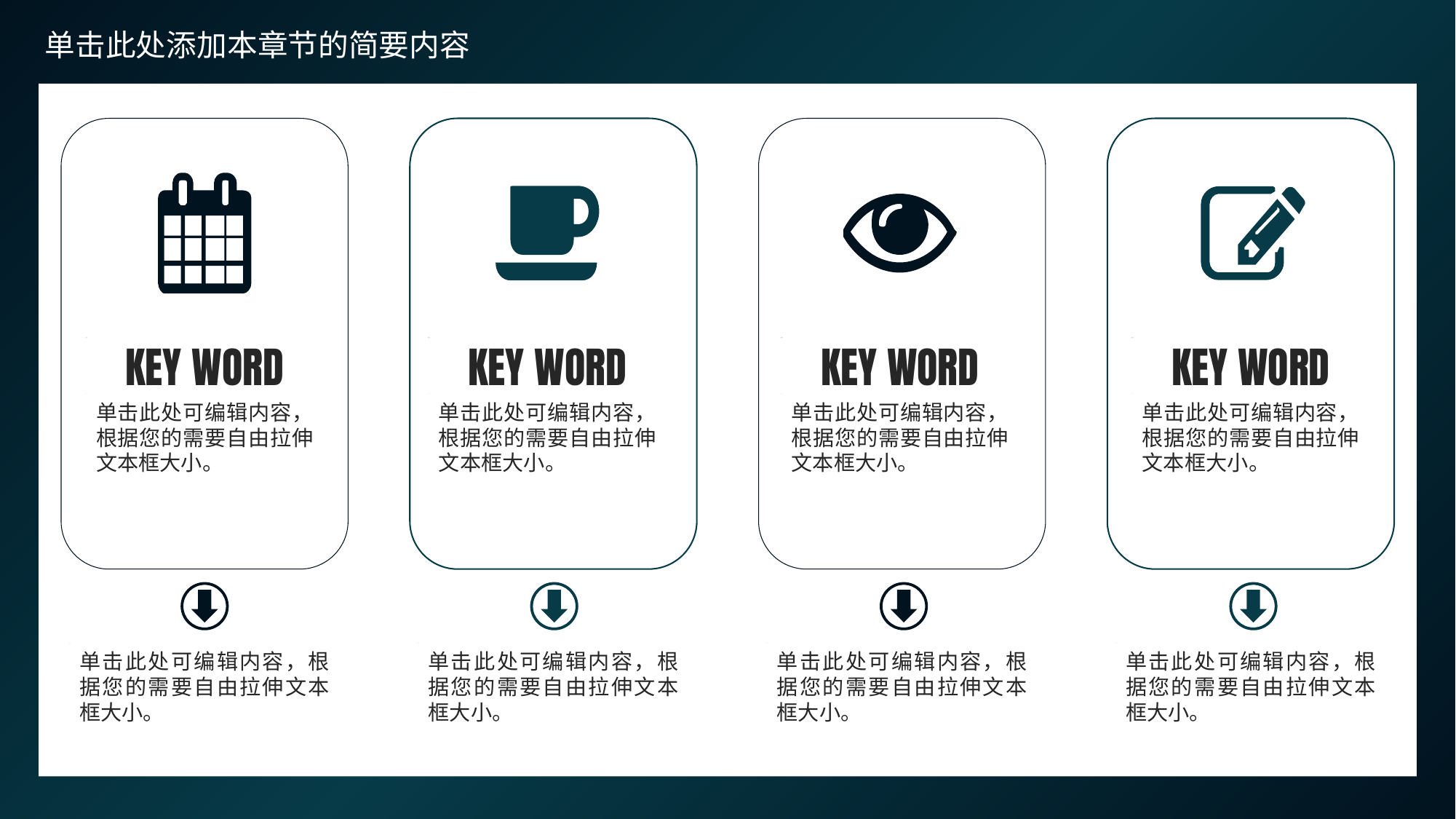

单击此处添加本章节的简要内容

KEY WORD
KEY WORD
KEY WORD
KEY WORD
单击此处可编辑内容，根据您的需要自由拉伸文本框大小。
单击此处可编辑内容，根据您的需要自由拉伸文本框大小。
单击此处可编辑内容，根据您的需要自由拉伸文本框大小。
单击此处可编辑内容，根据您的需要自由拉伸文本框大小。

单击此处可编辑内容，根据您的需要自由拉伸文本框大小。
单击此处可编辑内容，根据您的需要自由拉伸文本框大小。
单击此处可编辑内容，根据您的需要自由拉伸文本框大小。
单击此处可编辑内容，根据您的需要自由拉伸文本框大小。